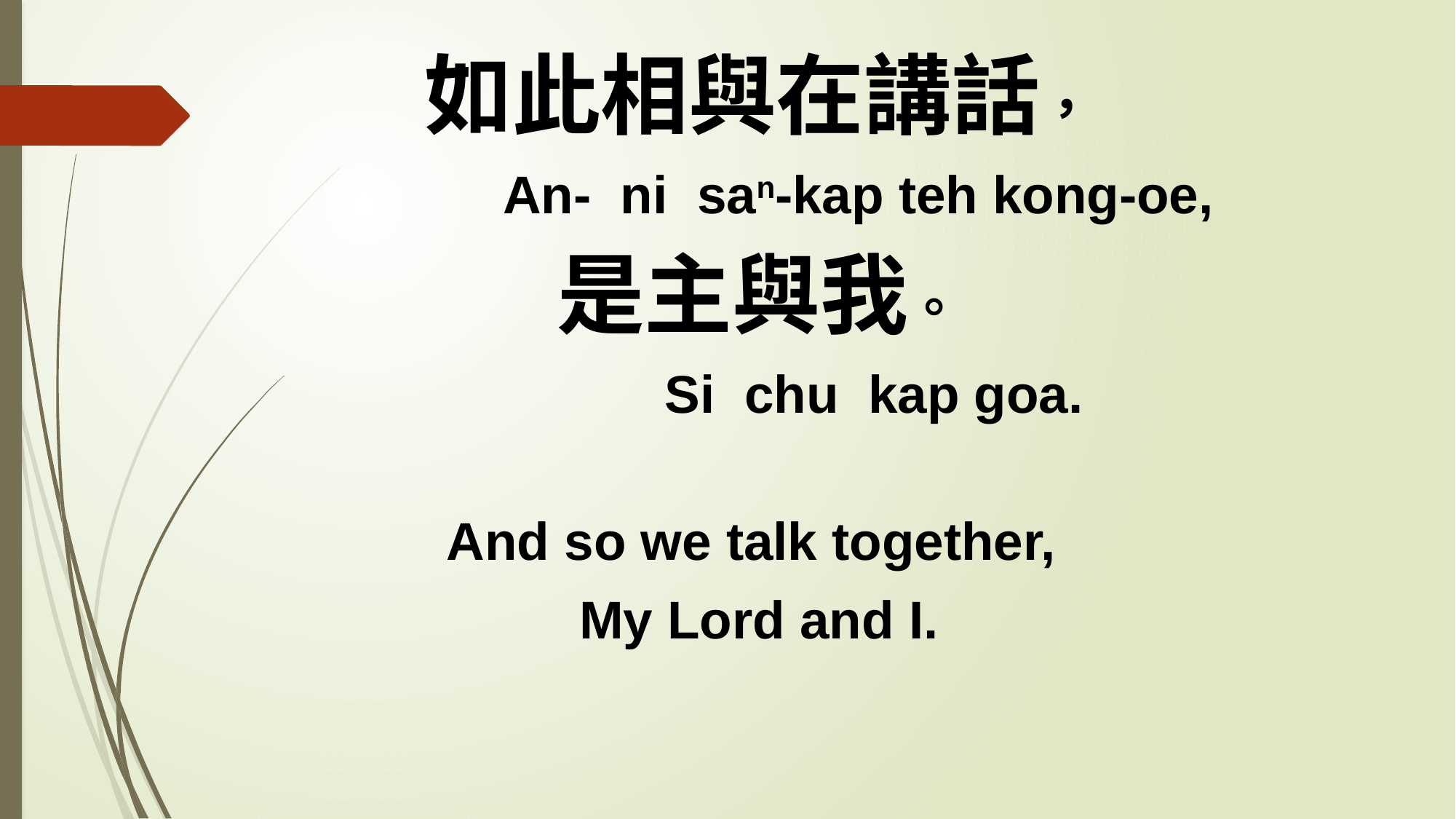

如此相與在講話，
                  An-  ni  san-kap teh kong-oe,
是主與我。
                             Si  chu  kap goa.

And so we talk together,
My Lord and I.